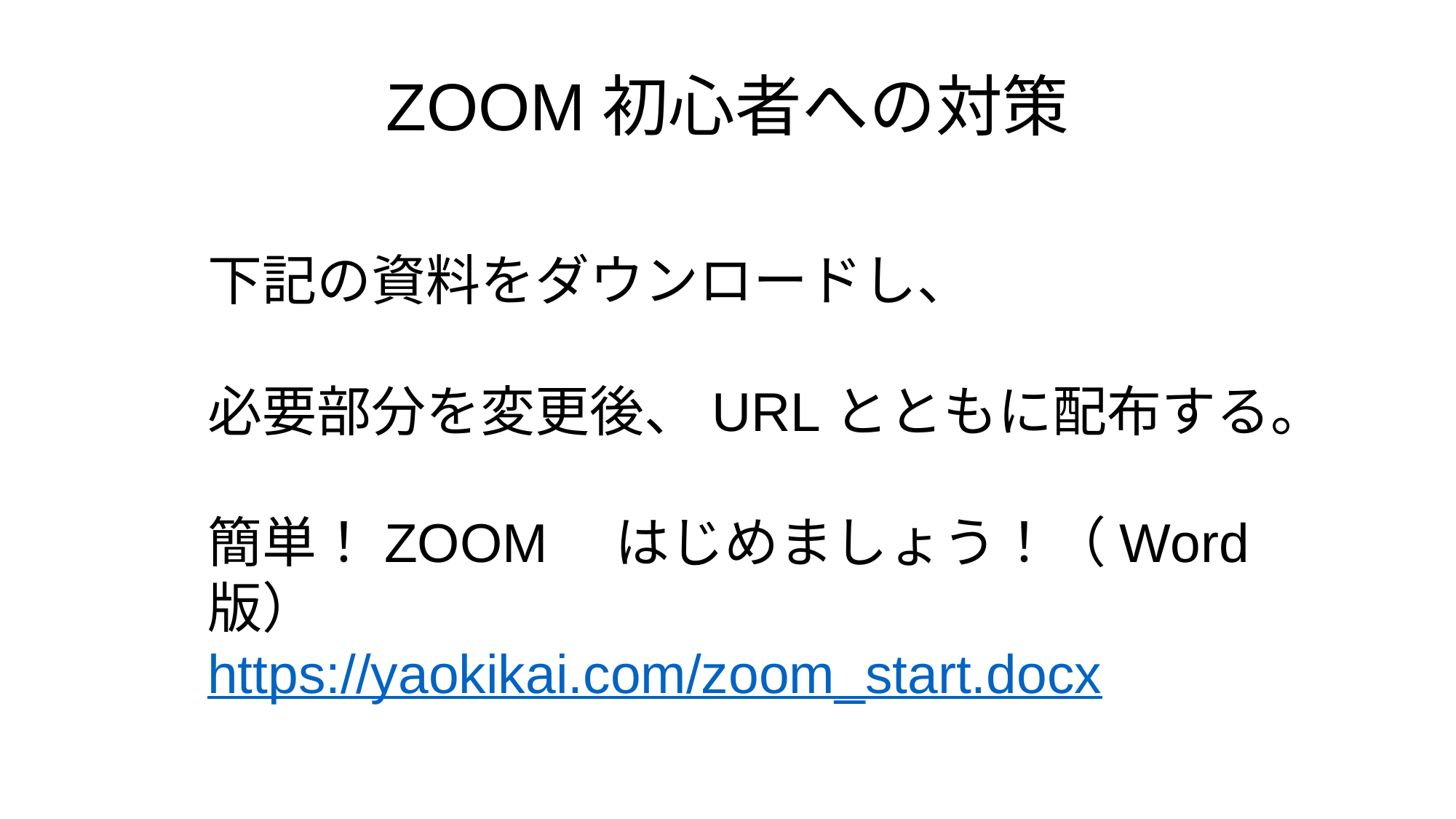

# ZOOM初心者への対策
下記の資料をダウンロードし、

必要部分を変更後、URLとともに配布する。

簡単！ZOOM　はじめましょう！（Word版）
https://yaokikai.com/zoom_start.docx